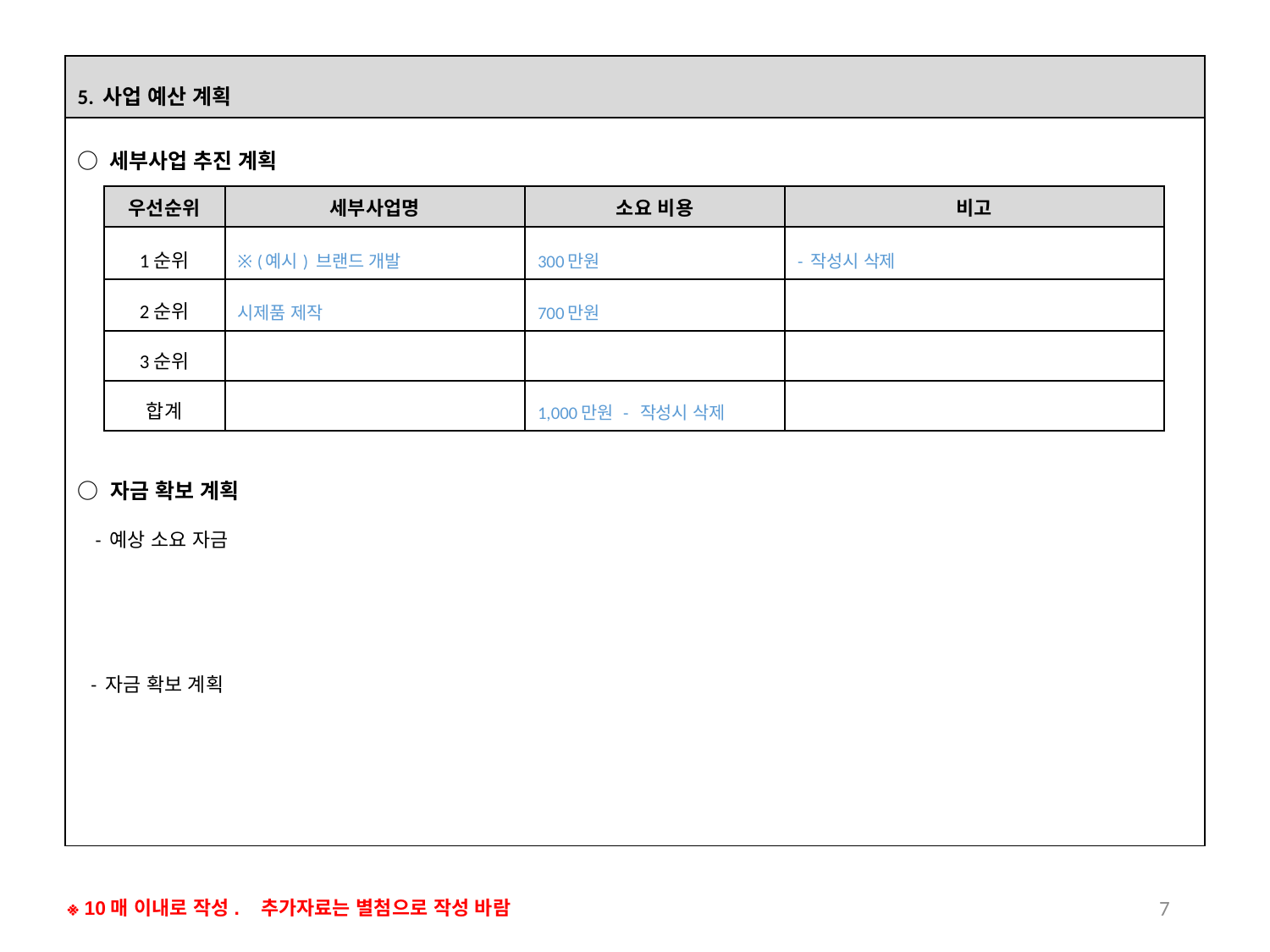

| 5. 사업 예산 계획 |
| --- |
| ○ 세부사업 추진 계획 ○ 자금 확보 계획 - 예상 소요 자금 - 자금 확보 계획 |
| 우선순위 | 세부사업명 | 소요 비용 | 비고 |
| --- | --- | --- | --- |
| 1순위 | ※ (예시) 브랜드 개발 | 300만원 | - 작성시 삭제 |
| 2순위 | 시제품 제작 | 700만원 |  |
| 3순위 |  |  |  |
| 합계 |  | 1,000만원 - 작성시 삭제 |  |
7
※ 10매 이내로 작성.   추가자료는 별첨으로 작성 바람